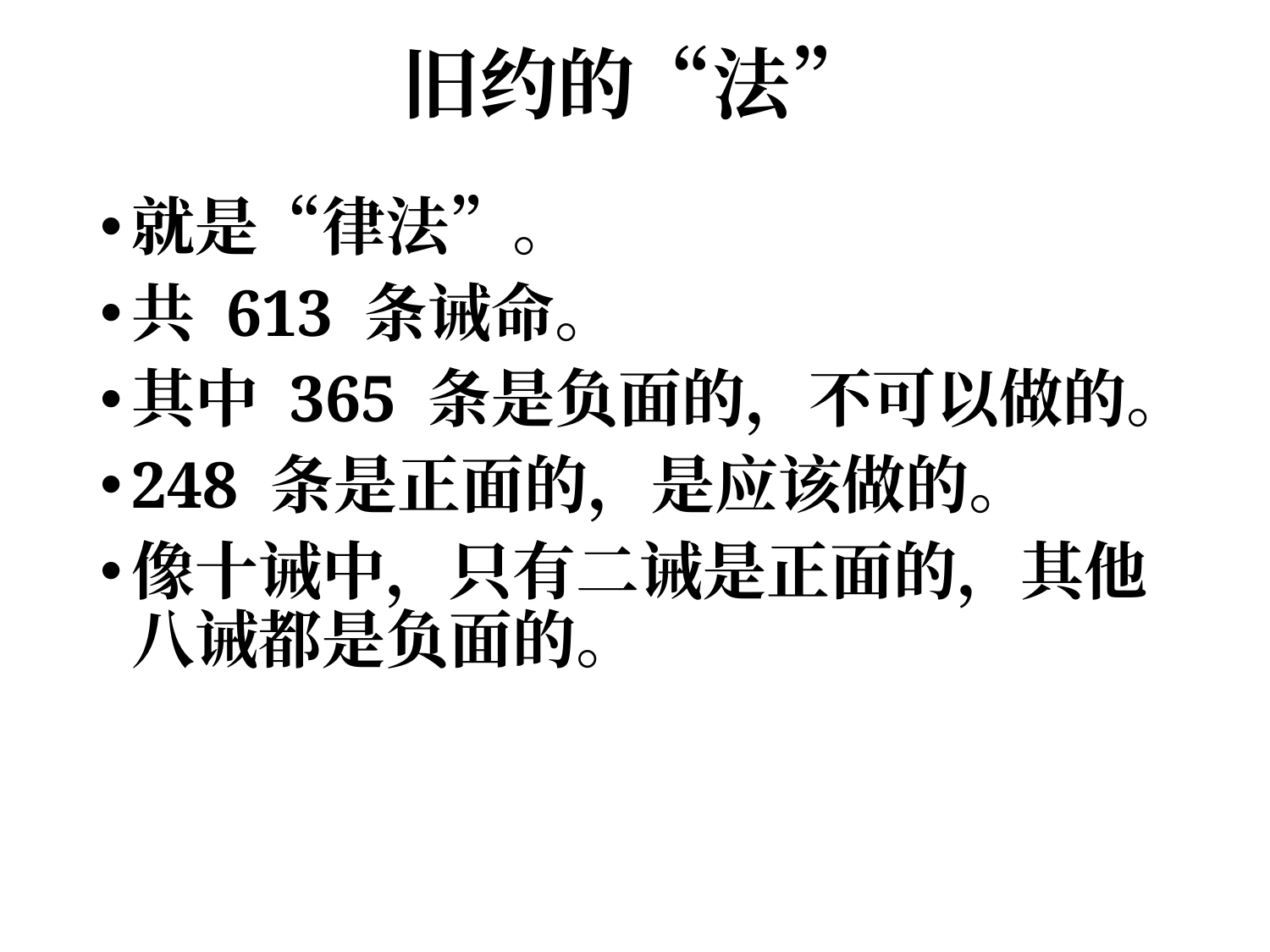

# 旧约的“法”
就是“律法”。
共 613 条诫命。
其中 365 条是负面的，不可以做的。
248 条是正面的，是应该做的。
像十诫中，只有二诫是正面的，其他八诫都是负面的。